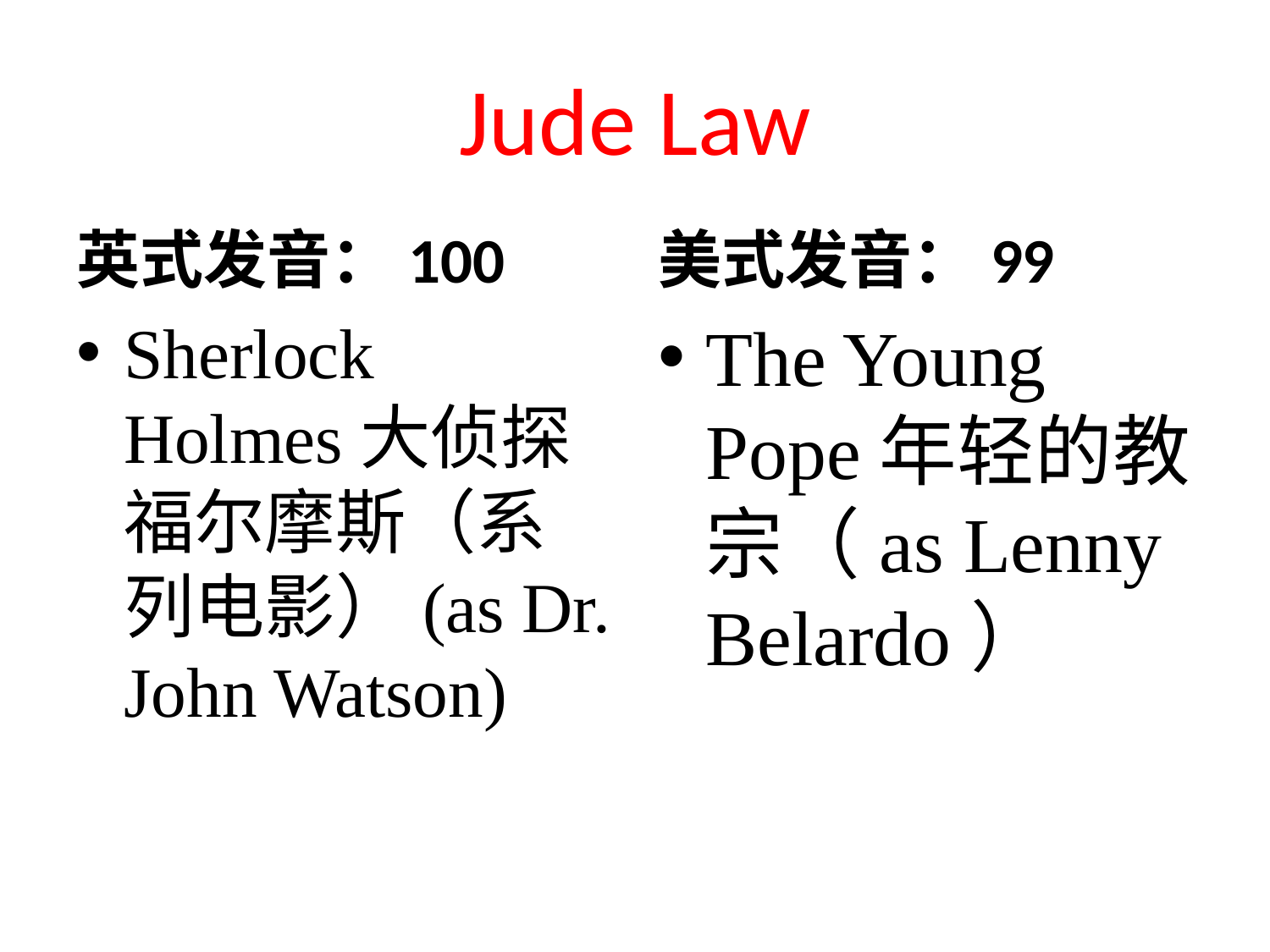

# Jude Law
英式发音：100
美式发音：99
Sherlock Holmes大侦探福尔摩斯（系列电影）(as Dr. John Watson)
The Young Pope年轻的教宗（as Lenny Belardo）